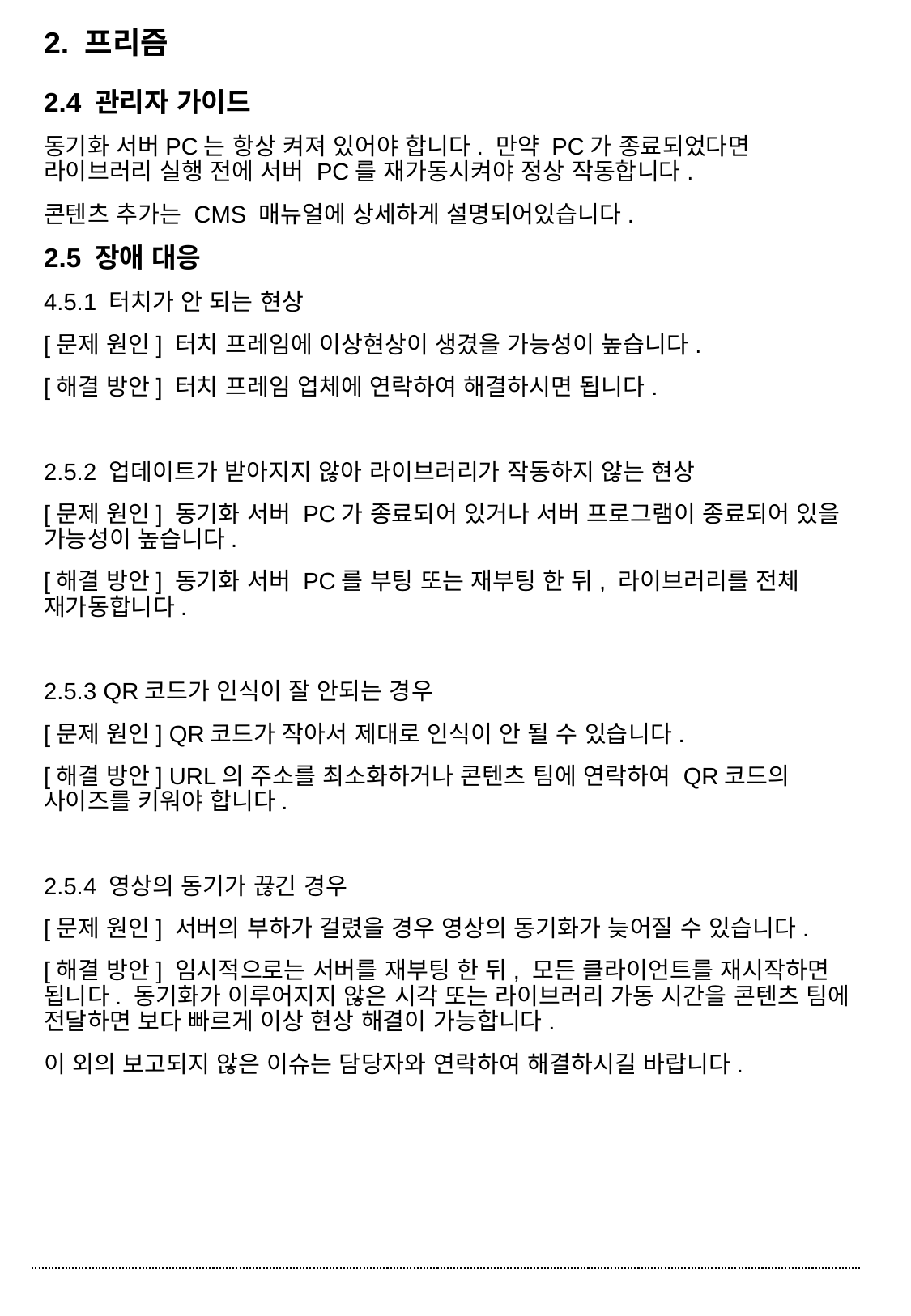

2. 프리즘
2.4 관리자 가이드
동기화 서버PC는 항상 켜져 있어야 합니다. 만약 PC가 종료되었다면 라이브러리 실행 전에 서버 PC를 재가동시켜야 정상 작동합니다.
콘텐츠 추가는 CMS 매뉴얼에 상세하게 설명되어있습니다.
2.5 장애 대응
4.5.1 터치가 안 되는 현상
[문제 원인] 터치 프레임에 이상현상이 생겼을 가능성이 높습니다.
[해결 방안] 터치 프레임 업체에 연락하여 해결하시면 됩니다.

2.5.2 업데이트가 받아지지 않아 라이브러리가 작동하지 않는 현상
[문제 원인] 동기화 서버 PC가 종료되어 있거나 서버 프로그램이 종료되어 있을 가능성이 높습니다.
[해결 방안] 동기화 서버 PC를 부팅 또는 재부팅 한 뒤, 라이브러리를 전체 재가동합니다.

2.5.3 QR코드가 인식이 잘 안되는 경우
[문제 원인] QR코드가 작아서 제대로 인식이 안 될 수 있습니다.
[해결 방안] URL의 주소를 최소화하거나 콘텐츠 팀에 연락하여 QR코드의 사이즈를 키워야 합니다.

2.5.4 영상의 동기가 끊긴 경우
[문제 원인] 서버의 부하가 걸렸을 경우 영상의 동기화가 늦어질 수 있습니다.
[해결 방안] 임시적으로는 서버를 재부팅 한 뒤, 모든 클라이언트를 재시작하면 됩니다. 동기화가 이루어지지 않은 시각 또는 라이브러리 가동 시간을 콘텐츠 팀에 전달하면 보다 빠르게 이상 현상 해결이 가능합니다.
이 외의 보고되지 않은 이슈는 담당자와 연락하여 해결하시길 바랍니다.